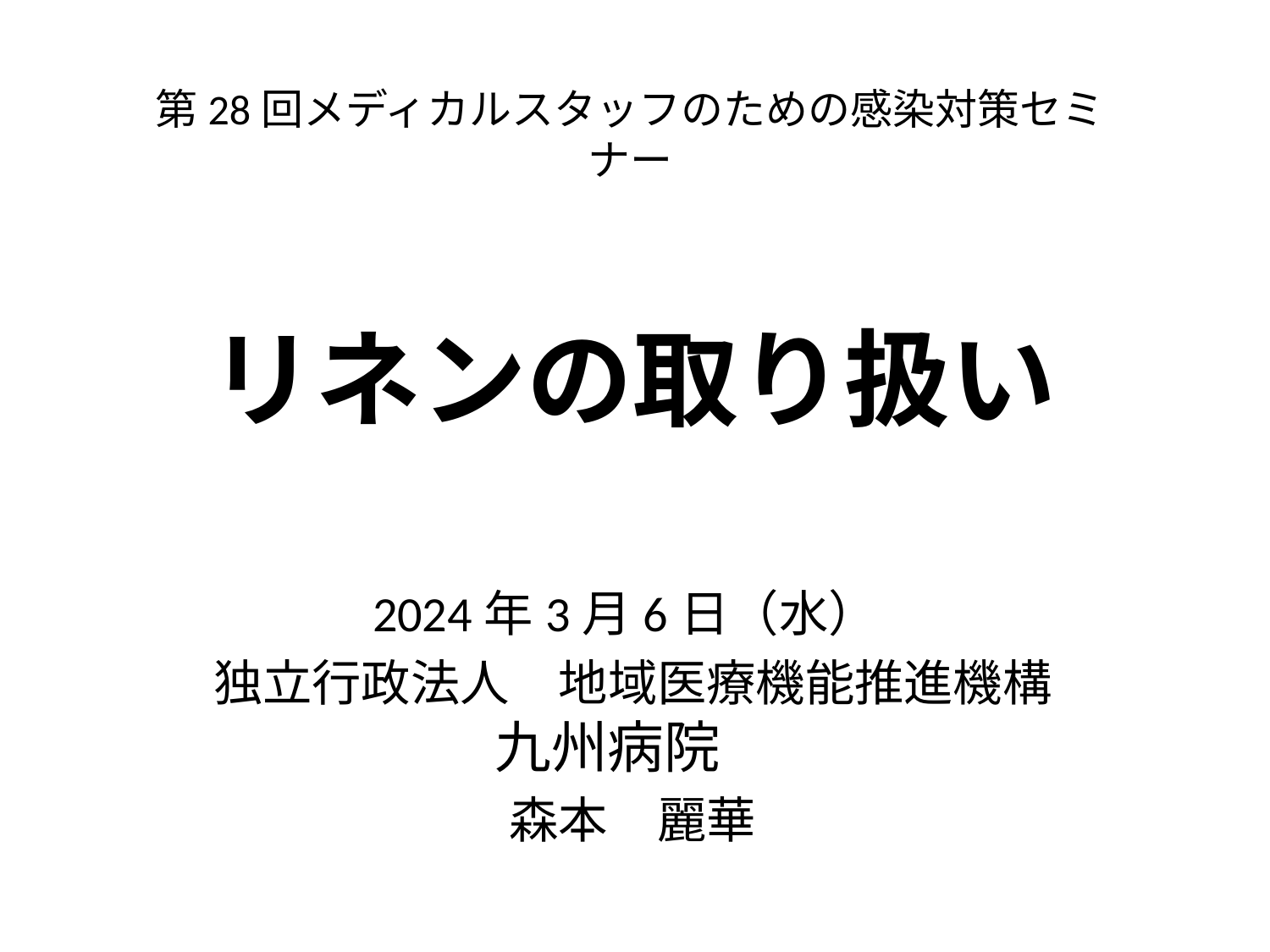

第28回メディカルスタッフのための感染対策セミナー
# リネンの取り扱い
2024年3月6日（水）
独立行政法人　地域医療機能推進機構
九州病院
森本　麗華